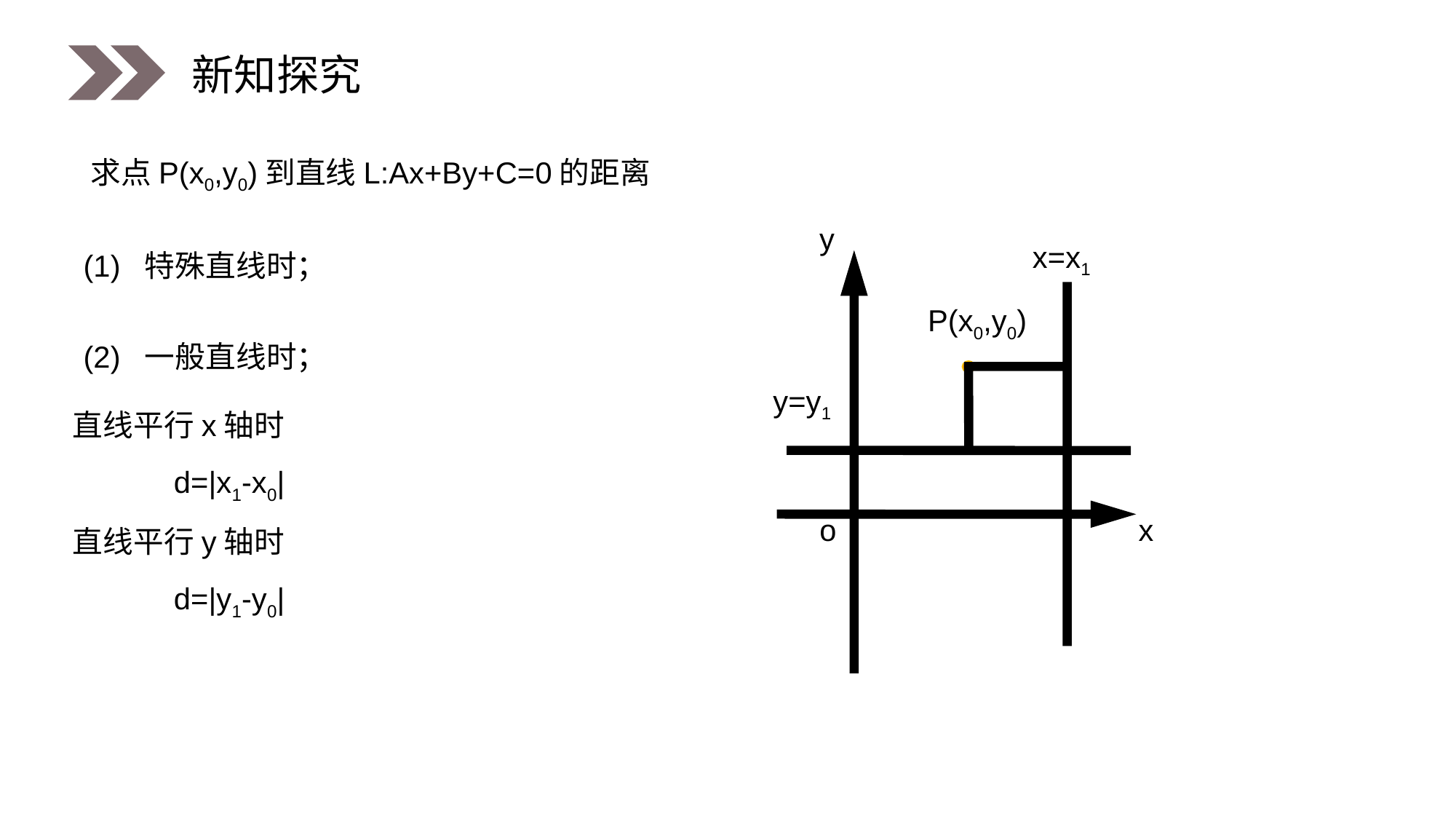

新知探究
求点P(x0,y0)到直线L:Ax+By+C=0的距离
(1)  特殊直线时；
(2)  一般直线时；
y

P(x0,y0)

o
x

x=x1

y=y1
直线平行x轴时
d=|x1-x0|
直线平行y轴时
d=|y1-y0|